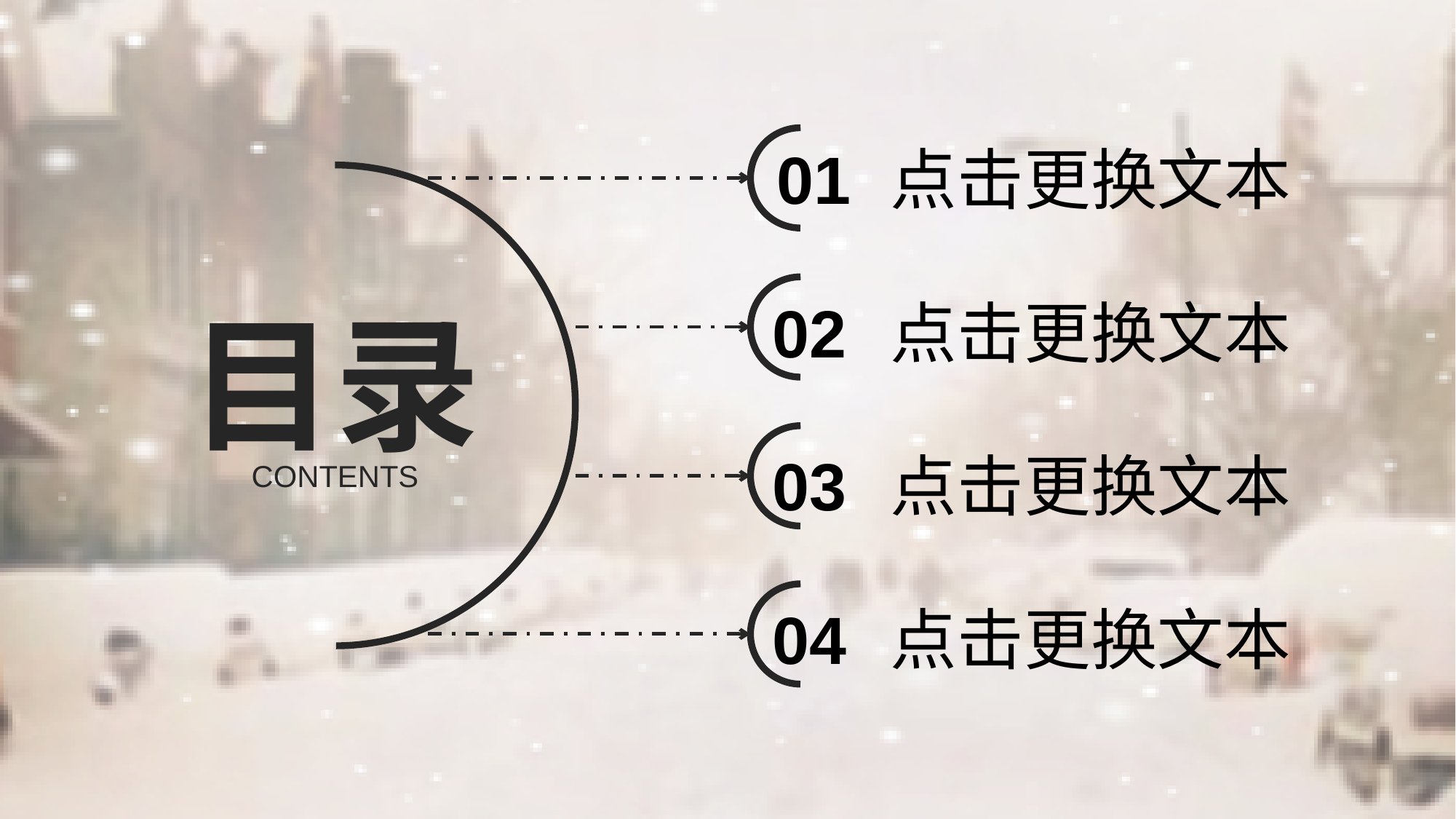

01
点击更换文本

02
点击更换文本
目录
CONTENTS

03
点击更换文本

04
点击更换文本